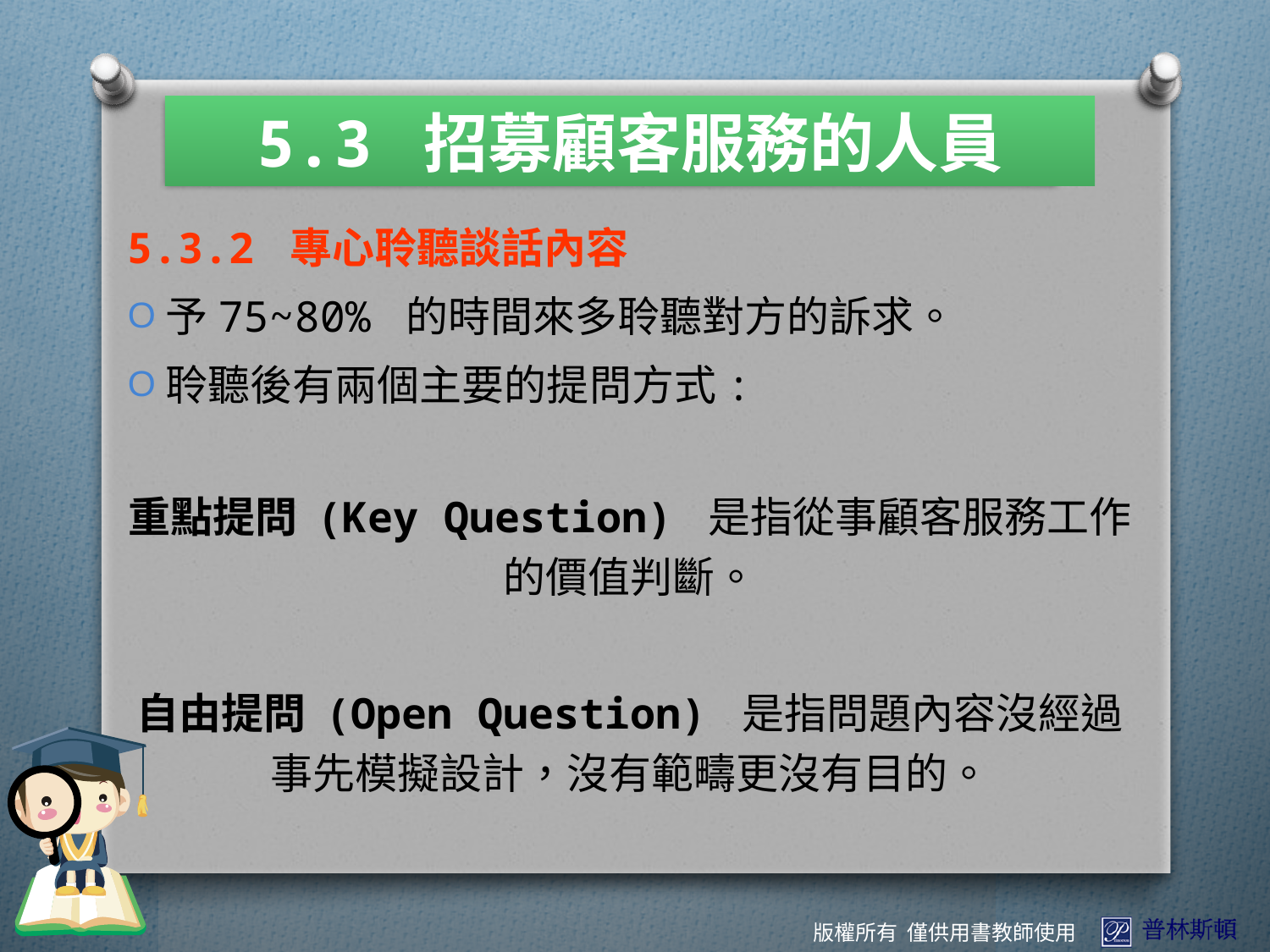

5.3 招募顧客服務的人員
5.3.2 專心聆聽談話內容
予75~80% 的時間來多聆聽對方的訴求。
聆聽後有兩個主要的提問方式:

重點提問 (Key Question) 是指從事顧客服務工作的價值判斷。

自由提問 (Open Question) 是指問題內容沒經過事先模擬設計，沒有範疇更沒有目的。